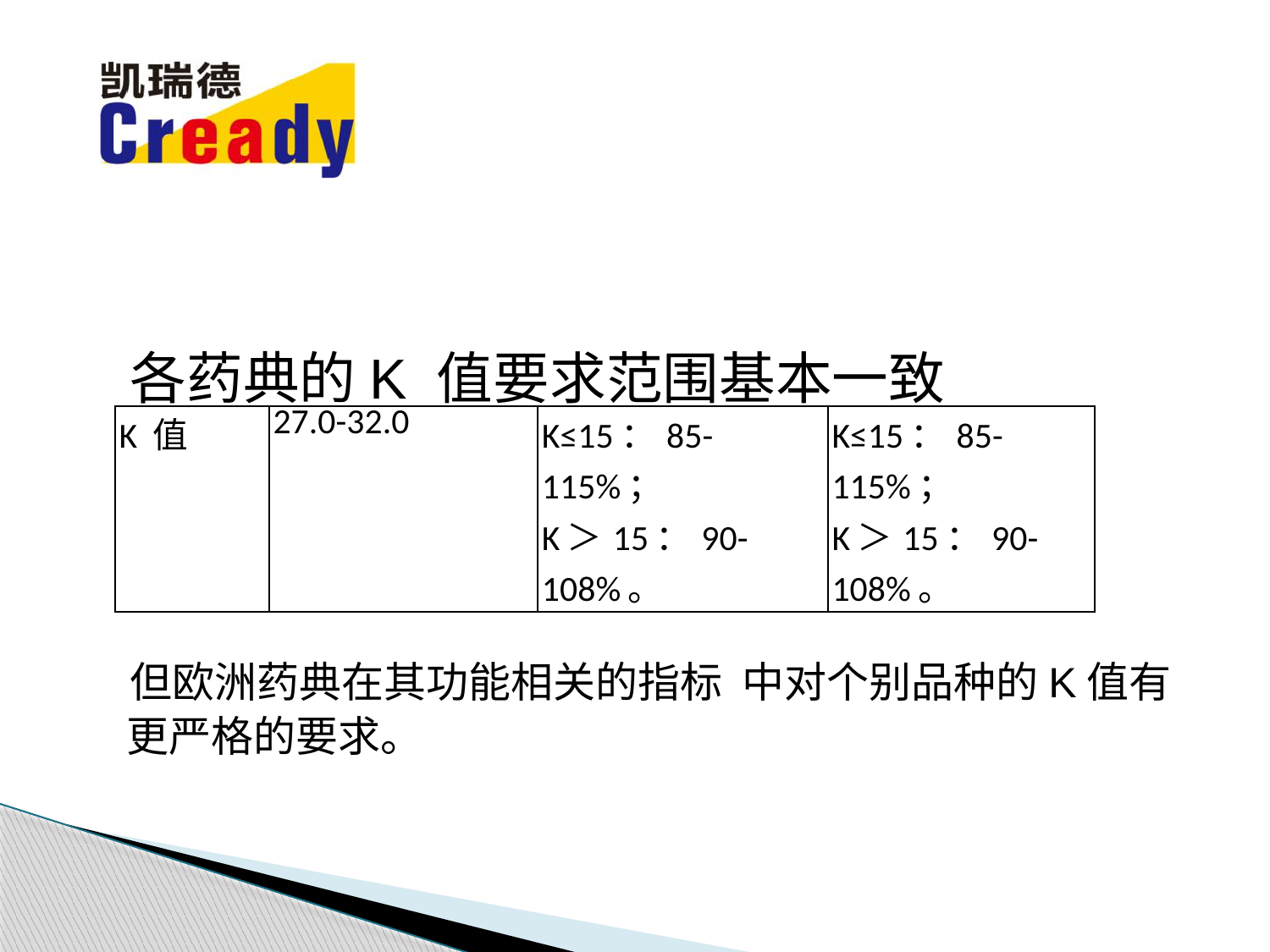

#
  各药典的K 值要求范围基本一致

  但欧洲药典在其功能相关的指标  中对个别品种的K值有更严格的要求。

| K 值 | 27.0-32.0 | K≤15：85-115%； K＞15：90-108%。 | K≤15：85-115%； K＞15：90-108%。 |
| --- | --- | --- | --- |